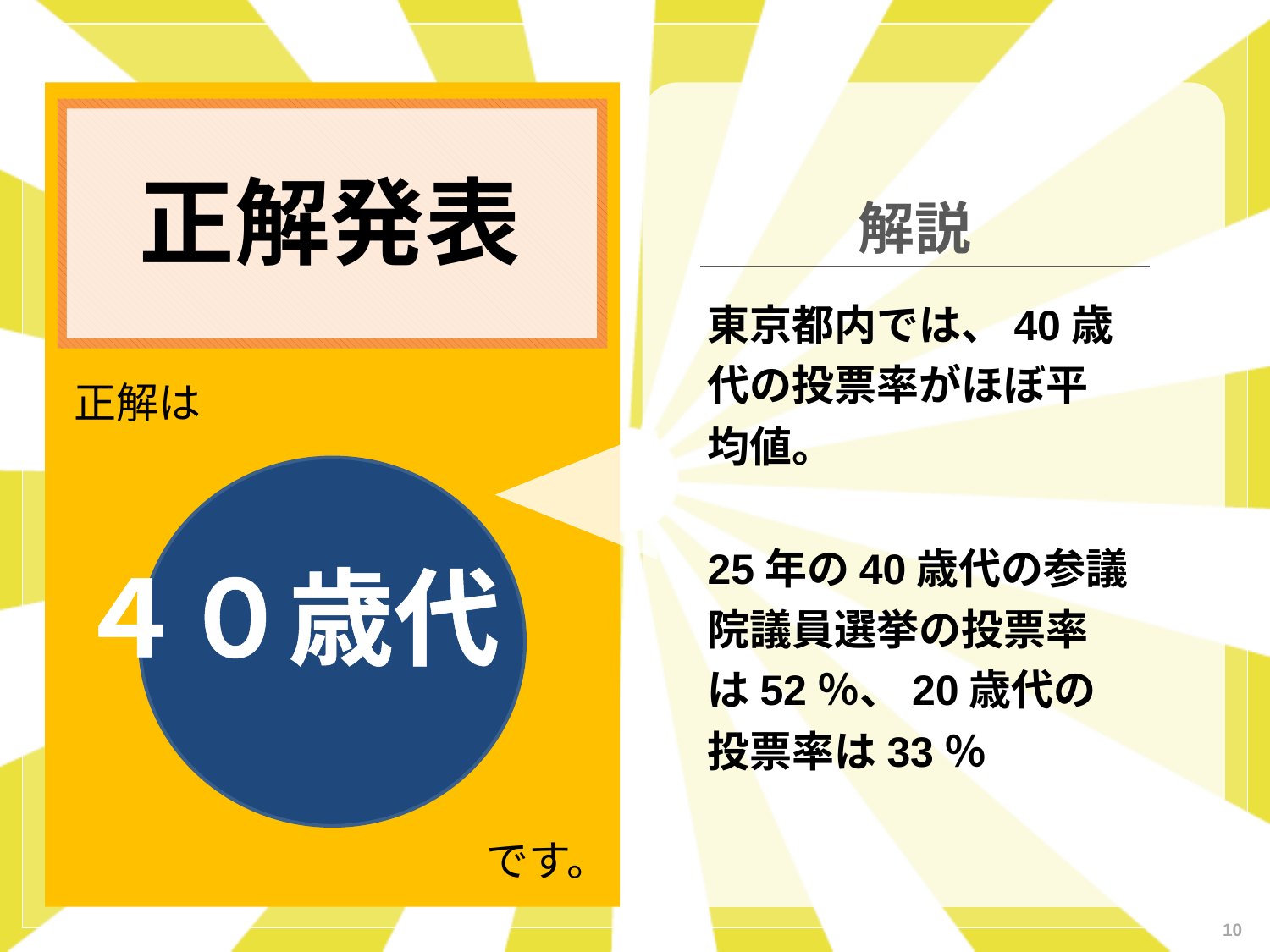

正解発表
解説
東京都内では、40歳代の投票率がほぼ平均値。

25年の40歳代の参議院議員選挙の投票率は52％、20歳代の投票率は33％
正解は

４０歳代
です。
10